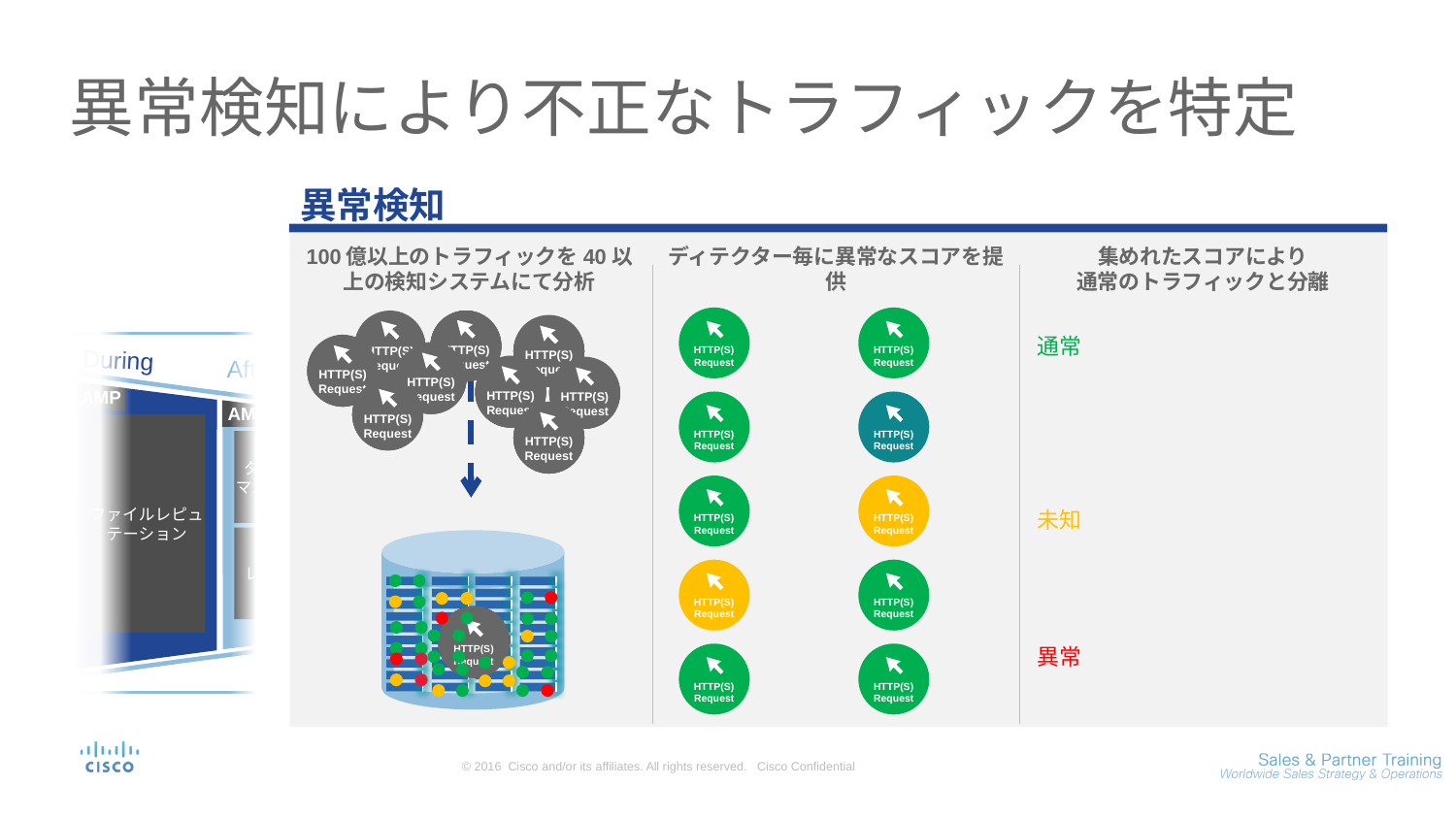

# 異常検知により不正なトラフィックを特定

異常検知

100億以上のトラフィックを40以上の検知システムにて分析
ディテクター毎に異常なスコアを提供
集めれたスコアにより
通常のトラフィックと分離
HTTP(S)
Request

HTTP(S)
Request

HTTP(S)
Request

HTTP(S)
Request

HTTP(S)
Request

HTTP(S)
Request

HTTP(S)
Request

HTTP(S)
Request

HTTP(S)
Request

HTTP(S)
Request

HTTP(S)
Request

HTTP(S)
Request

HTTP(S)
Request

HTTP(S)
Request

HTTP(S)
Request

CWS プレミアム
During
After

AMP

AMP
ファイルレピュテーション
レイヤ1
CTA
ダイナミック
マルウェア解析
ファイル
レトロスペクション
 レイヤ2
CTA
CTA
レイヤ3
信頼モデル
異常検知
イベント分類
実態モデリング
関連モデリング

通常
HTTP(S)
Request

HTTP(S)
Request

HTTP(S)
Request

HTTP(S)
Request

HTTP(S)
Request

HTTP(S)
Request

HTTP(S)
Request

HTTP(S)
Request

HTTP(S)
Request

HTTP(S)
Request

HTTP(S)
Request

HTTP(S)
Request

HTTP(S)
Request

HTTP(S)
Request

HTTP(S)
Request

HTTP(S)
Request

HTTP(S)
Request

HTTP(S)
Request

HTTP(S)
Request

HTTP(S)
Request

HTTP(S)
Request

HTTP(S)
Request

HTTP(S)
Request

HTTP(S)
Request

HTTP(S)
Request

HTTP(S)
Request

HTTP(S)
Request

HTTP(S)
Request

未知

HTTP(S)
Request

HTTP(S)
Request

HTTP(S)
Request

HTTP(S)
Request

HTTP(S)
Request

HTTP(S)
Request

HTTP(S)
Request

HTTP(S)
Request

HTTP(S)
Request

HTTP(S)
Request

HTTP(S)
Request

HTTP(S)
Request

異常
HTTP(S)
Request

HTTP(S)
Request